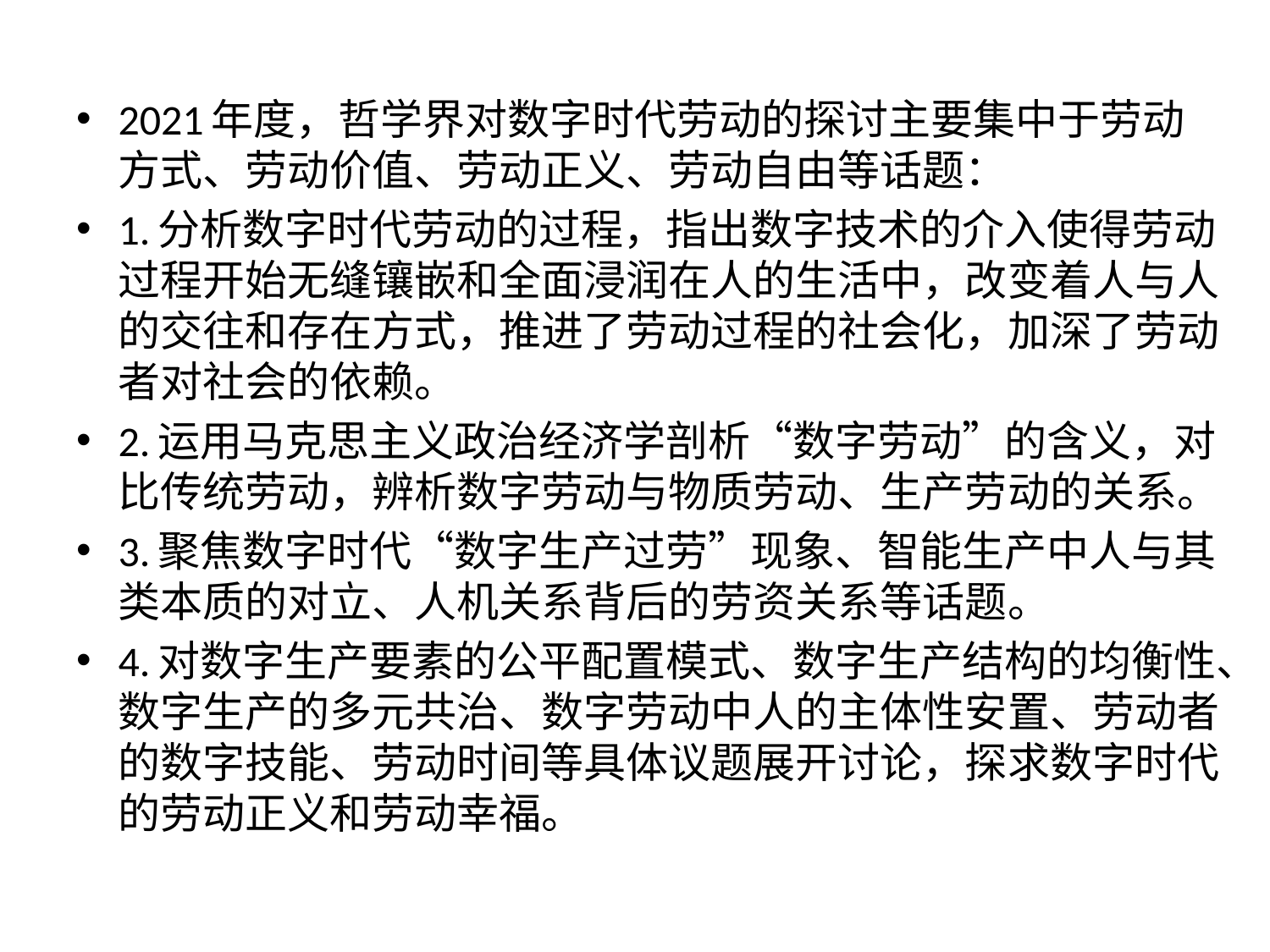

2021年度，哲学界对数字时代劳动的探讨主要集中于劳动方式、劳动价值、劳动正义、劳动自由等话题：
1.分析数字时代劳动的过程，指出数字技术的介入使得劳动过程开始无缝镶嵌和全面浸润在人的生活中，改变着人与人的交往和存在方式，推进了劳动过程的社会化，加深了劳动者对社会的依赖。
2.运用马克思主义政治经济学剖析“数字劳动”的含义，对比传统劳动，辨析数字劳动与物质劳动、生产劳动的关系。
3.聚焦数字时代“数字生产过劳”现象、智能生产中人与其类本质的对立、人机关系背后的劳资关系等话题。
4.对数字生产要素的公平配置模式、数字生产结构的均衡性、数字生产的多元共治、数字劳动中人的主体性安置、劳动者的数字技能、劳动时间等具体议题展开讨论，探求数字时代的劳动正义和劳动幸福。